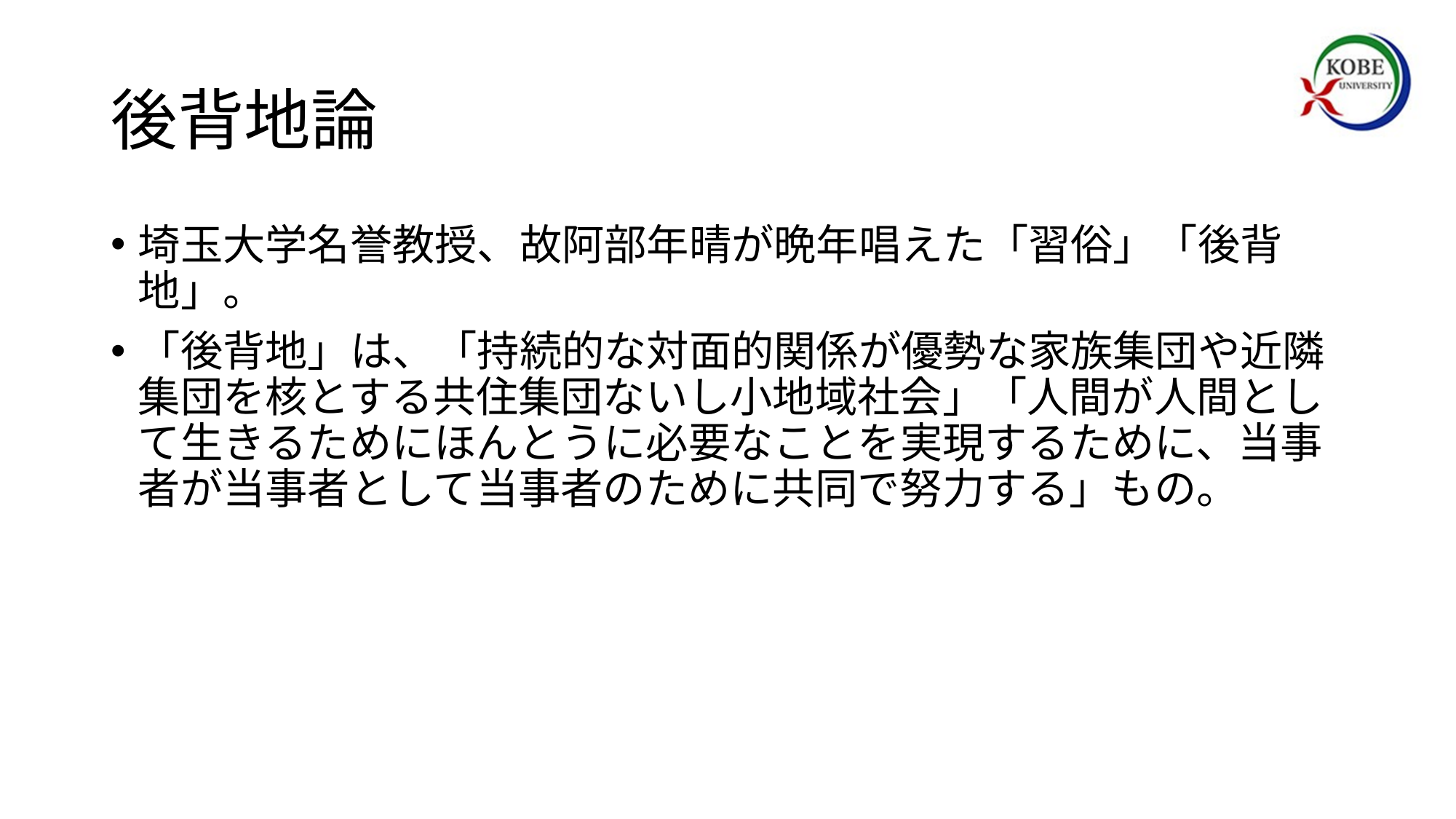

# 後背地論
埼玉大学名誉教授、故阿部年晴が晩年唱えた「習俗」「後背地」。
「後背地」は、「持続的な対面的関係が優勢な家族集団や近隣集団を核とする共住集団ないし小地域社会」「人間が人間として生きるためにほんとうに必要なことを実現するために、当事者が当事者として当事者のために共同で努力する」もの。